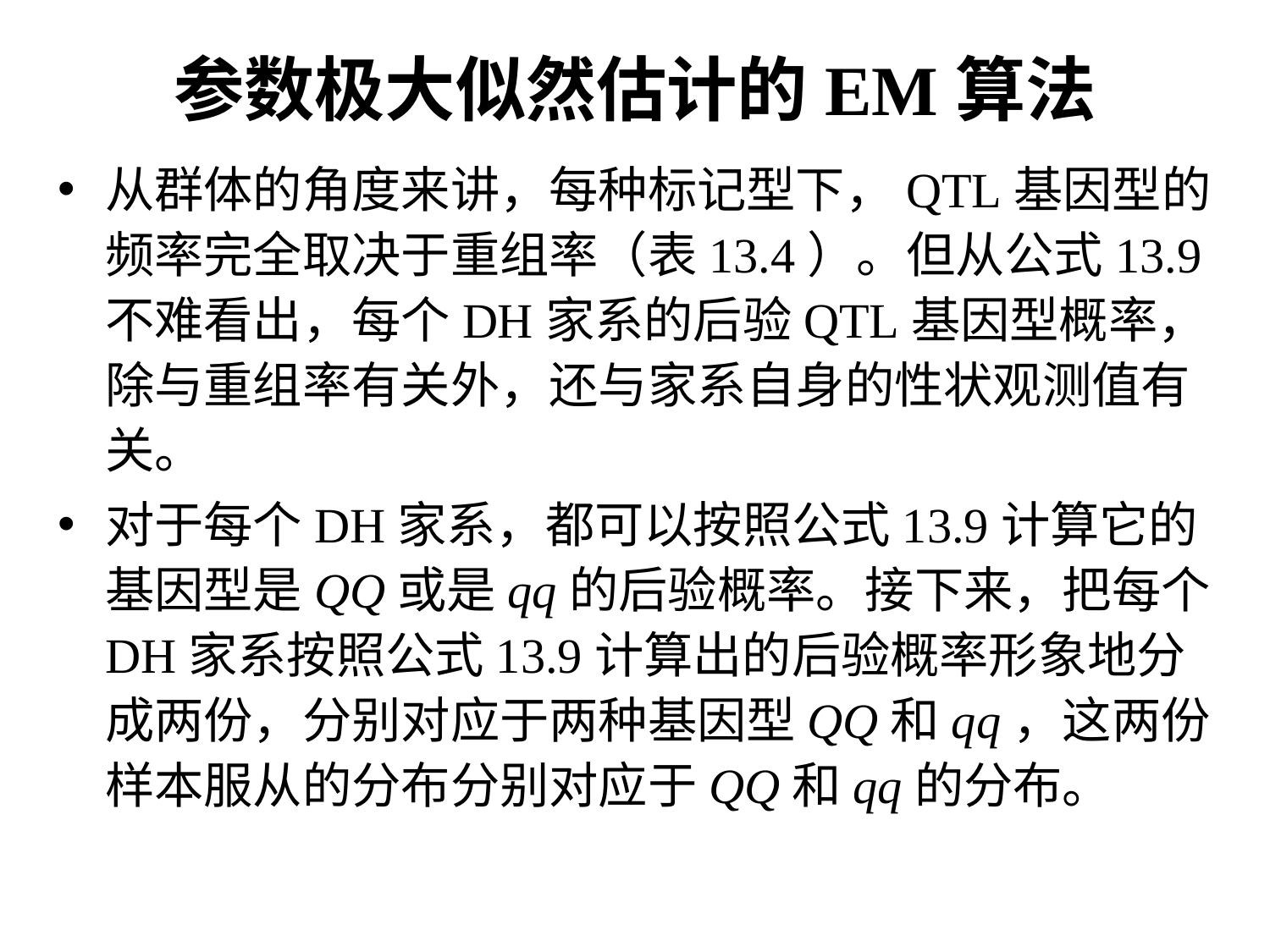

# 参数极大似然估计的EM算法
从群体的角度来讲，每种标记型下，QTL基因型的频率完全取决于重组率（表13.4）。但从公式13.9不难看出，每个DH家系的后验QTL基因型概率，除与重组率有关外，还与家系自身的性状观测值有关。
对于每个DH家系，都可以按照公式13.9计算它的基因型是QQ或是qq的后验概率。接下来，把每个DH家系按照公式13.9计算出的后验概率形象地分成两份，分别对应于两种基因型QQ和qq，这两份样本服从的分布分别对应于QQ和qq的分布。